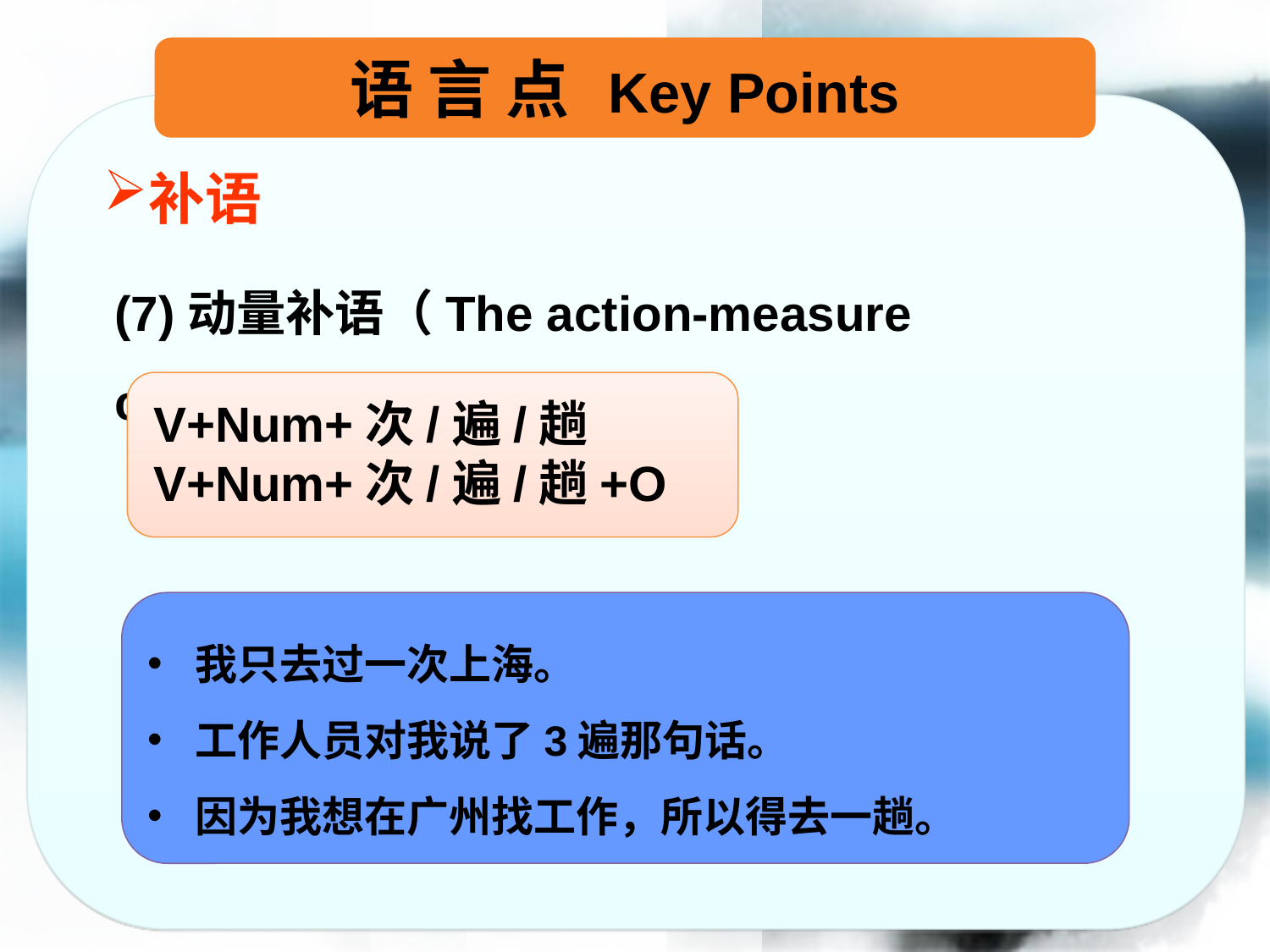

语 言 点  Key Points

补语
(7)动量补语（The action-measure complement）

V+Num+次/遍/趟
V+Num+次/遍/趟+O
我只去过一次上海。
工作人员对我说了3遍那句话。
因为我想在广州找工作，所以得去一趟。